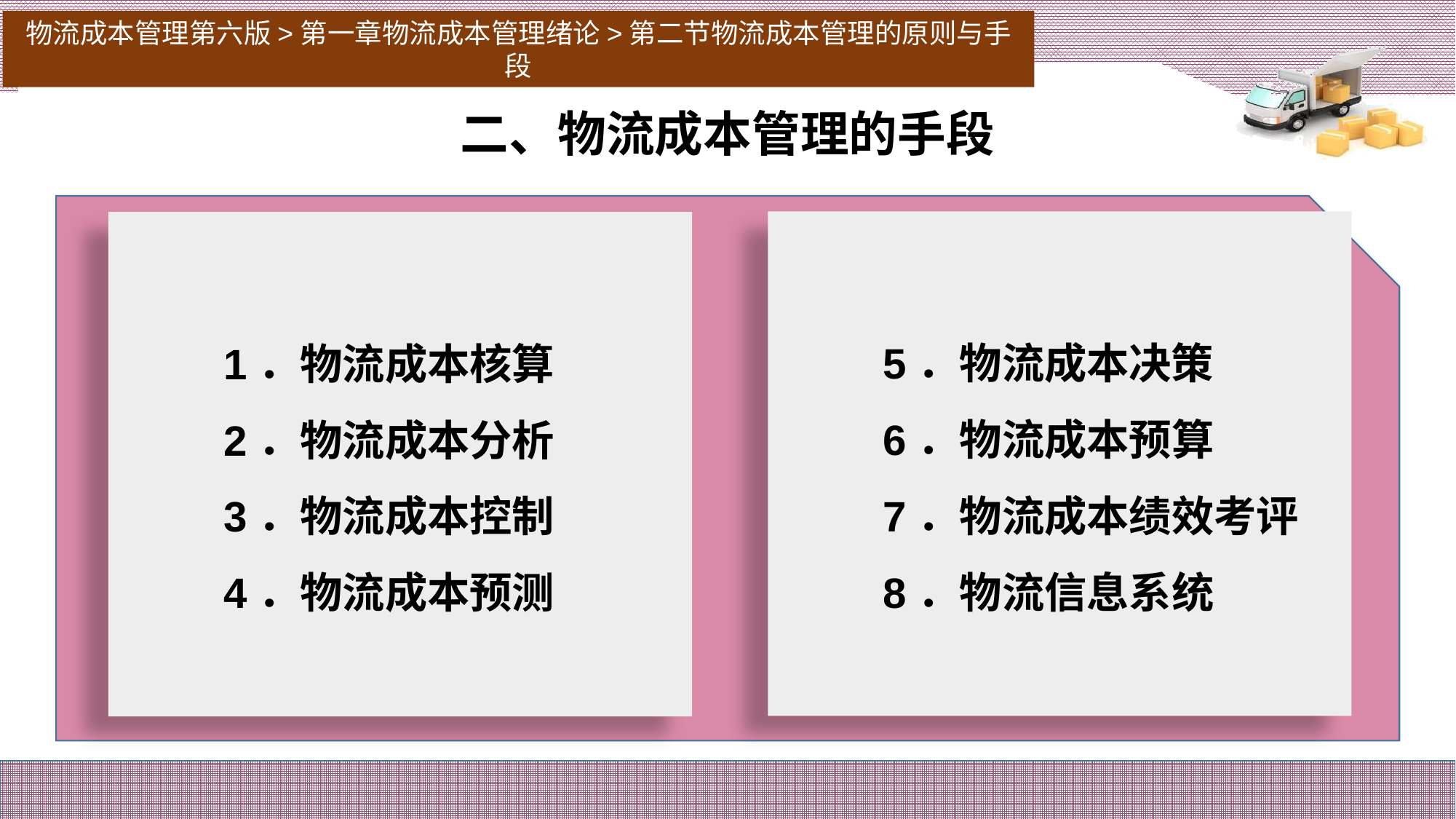

物流成本管理第六版>第一章物流成本管理绪论>第二节物流成本管理的原则与手段
二、物流成本管理的手段
5．物流成本决策
6．物流成本预算
7．物流成本绩效考评
8．物流信息系统
# 1．物流成本核算
2．物流成本分析
3．物流成本控制
4．物流成本预测